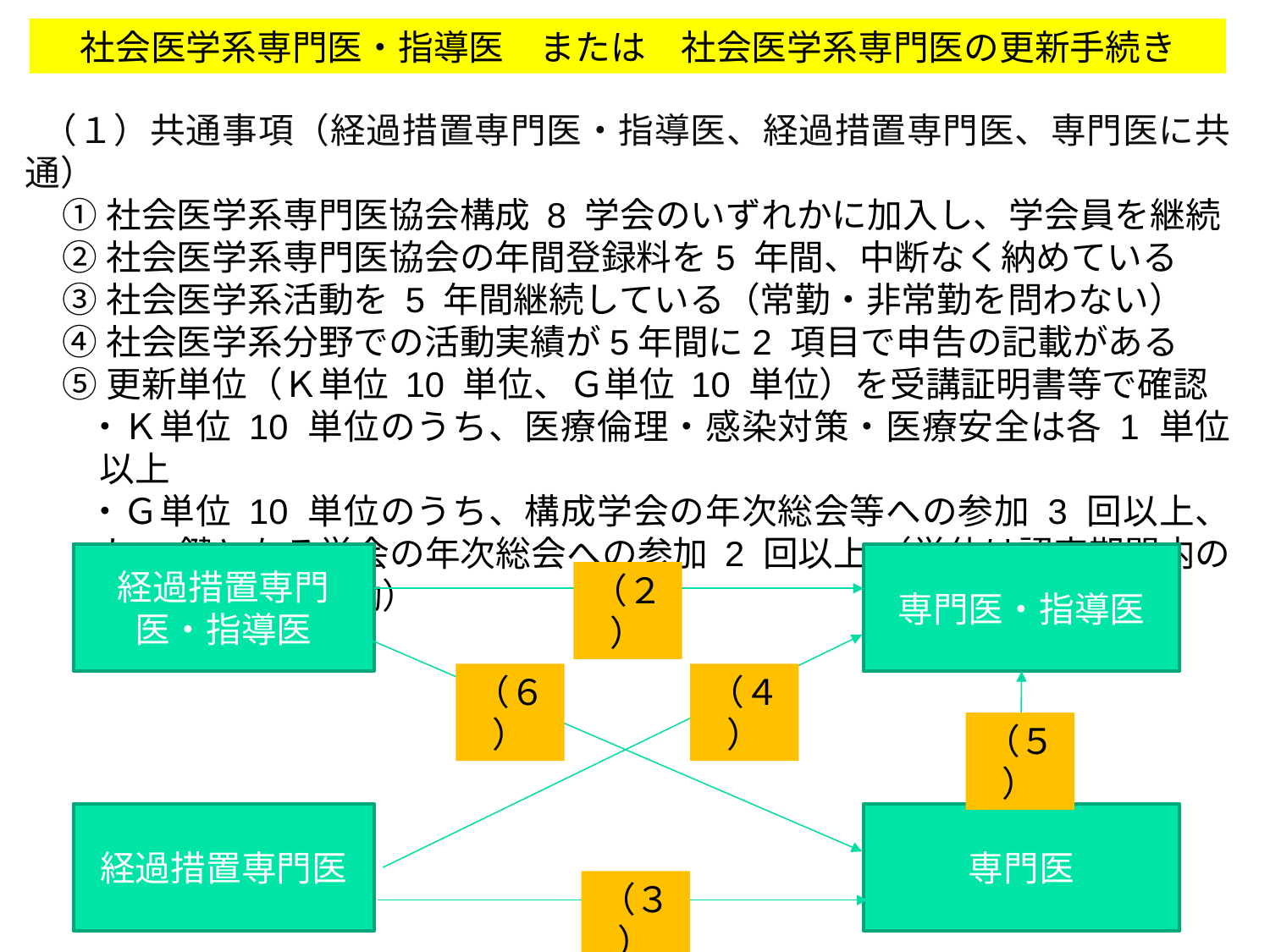

社会医学系専門医・指導医　または　社会医学系専門医の更新手続き
 （１）共通事項（経過措置専門医・指導医、経過措置専門医、専門医に共通）
①社会医学系専門医協会構成 8 学会のいずれかに加入し、学会員を継続
②社会医学系専門医協会の年間登録料を5 年間、中断なく納めている
③社会医学系活動を 5 年間継続している（常勤・非常勤を問わない）
④社会医学系分野での活動実績が5年間に2 項目で申告の記載がある
⑤更新単位（Ｋ単位 10 単位、Ｇ単位 10 単位）を受講証明書等で確認
・Ｋ単位 10 単位のうち、医療倫理・感染対策・医療安全は各 1 単位以上
・Ｇ単位 10 単位のうち、構成学会の年次総会等への参加 3 回以上、かつ 鍵となる学会の年次総会への参加 2 回以上 （単位は認定期間内の受講、参加が有効）
経過措置専門医・指導医
専門医・指導医
（２）
（６）
（４）
（５）
経過措置専門医
専門医
（３）